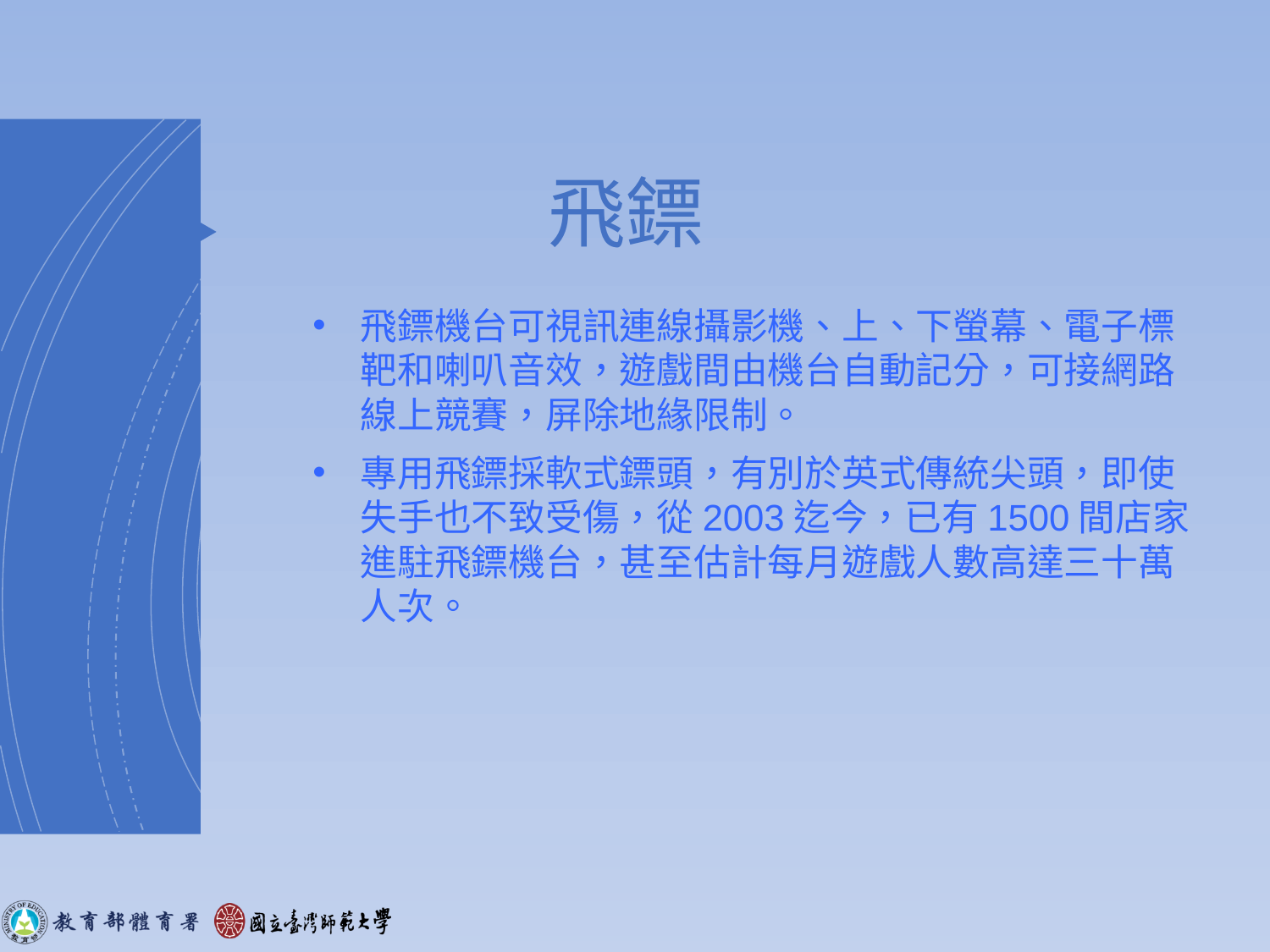

# 飛鏢

飛鏢機台可視訊連線攝影機、上、下螢幕、電子標靶和喇叭音效，遊戲間由機台自動記分，可接網路線上競賽，屏除地緣限制。
專用飛鏢採軟式鏢頭，有別於英式傳統尖頭，即使失手也不致受傷，從2003迄今，已有1500間店家進駐飛鏢機台，甚至估計每月遊戲人數高達三十萬人次。